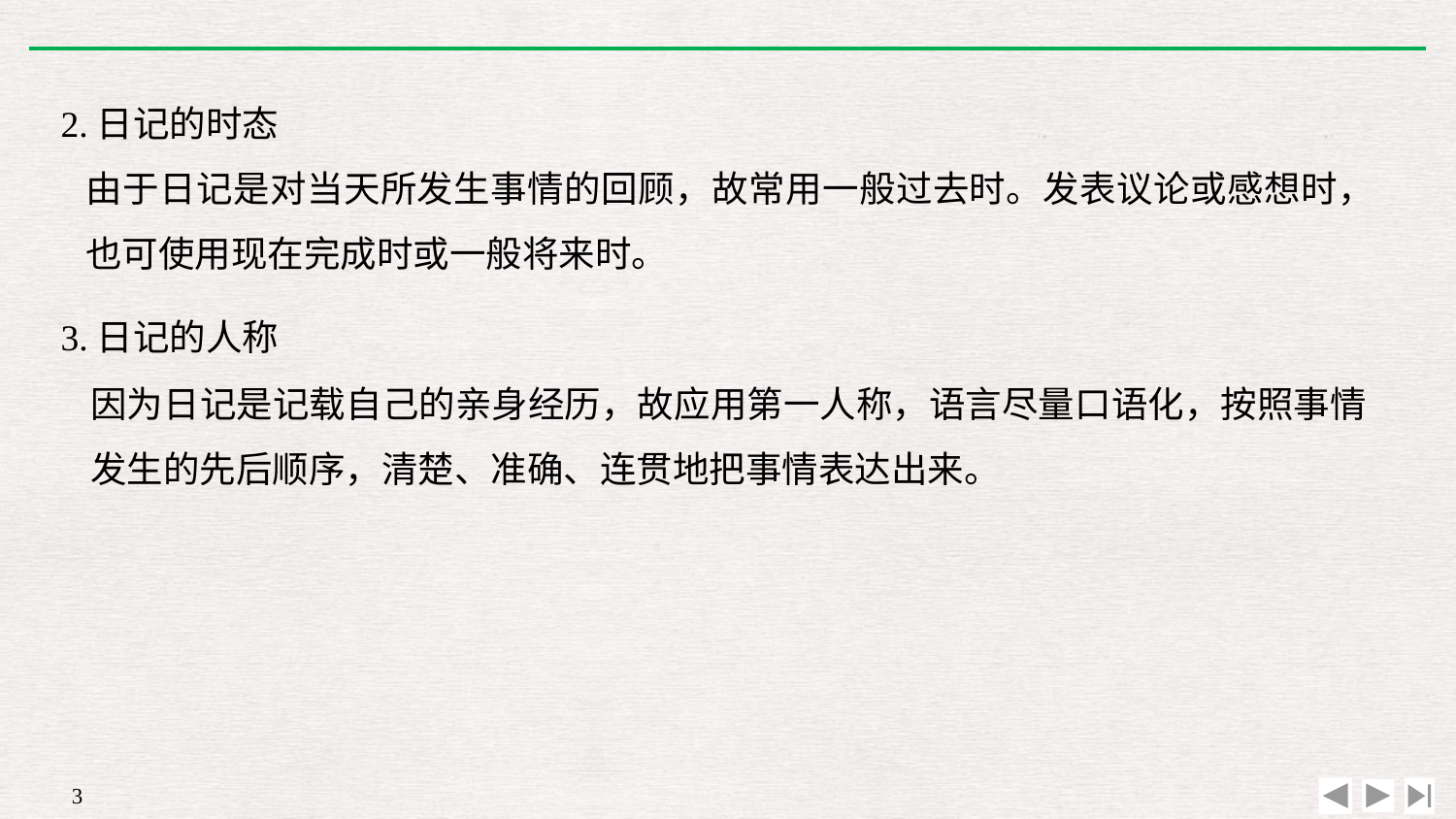

2.日记的时态
由于日记是对当天所发生事情的回顾，故常用一般过去时。发表议论或感想时，也可使用现在完成时或一般将来时。
3.日记的人称
因为日记是记载自己的亲身经历，故应用第一人称，语言尽量口语化，按照事情发生的先后顺序，清楚、准确、连贯地把事情表达出来。